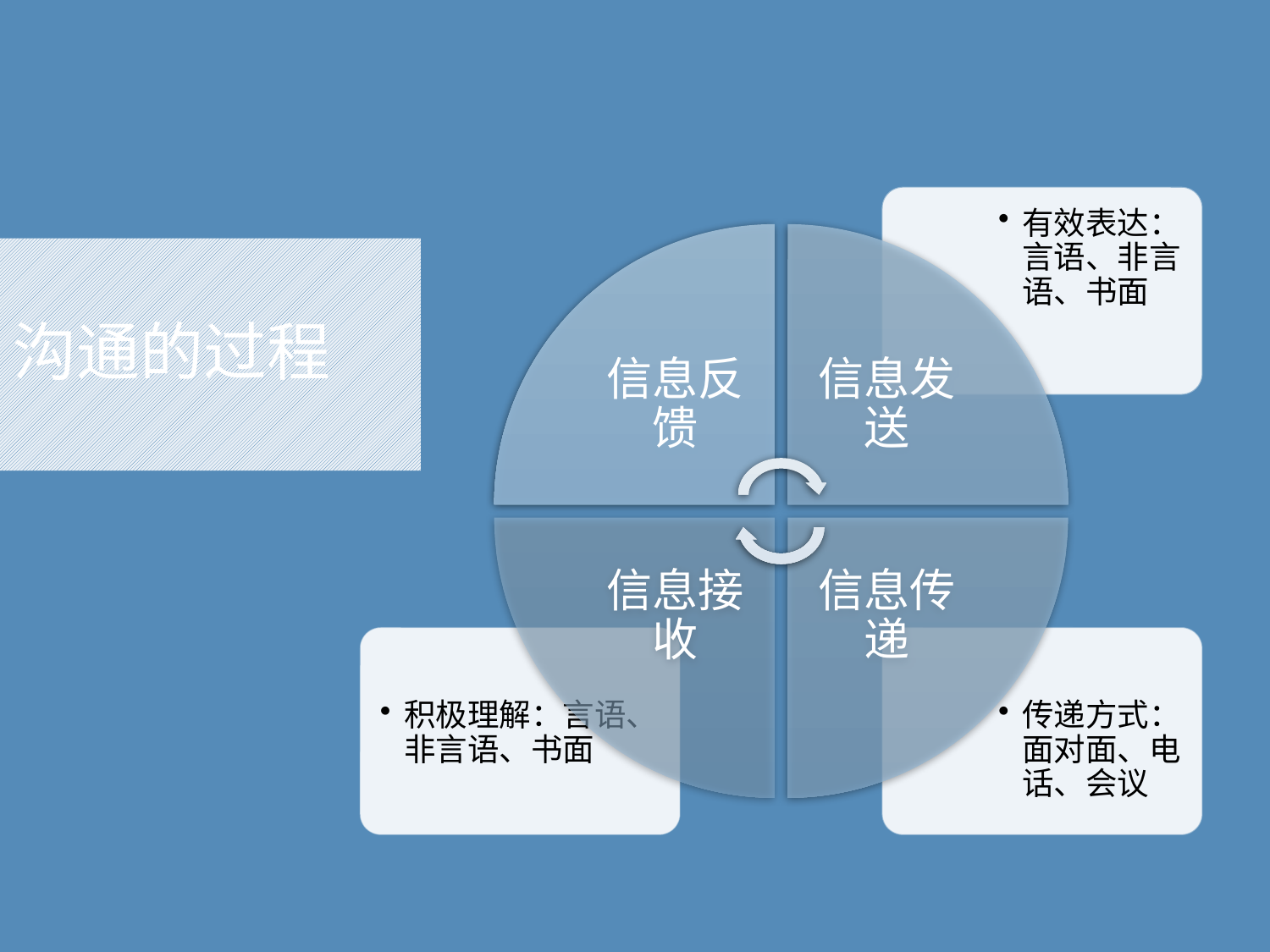

积极理解：言语、非言语、书面
传递方式：面对面、电话、会议
有效表达：言语、非言语、书面
信息反馈
信息发送
信息传递
信息接收
# 沟通的过程